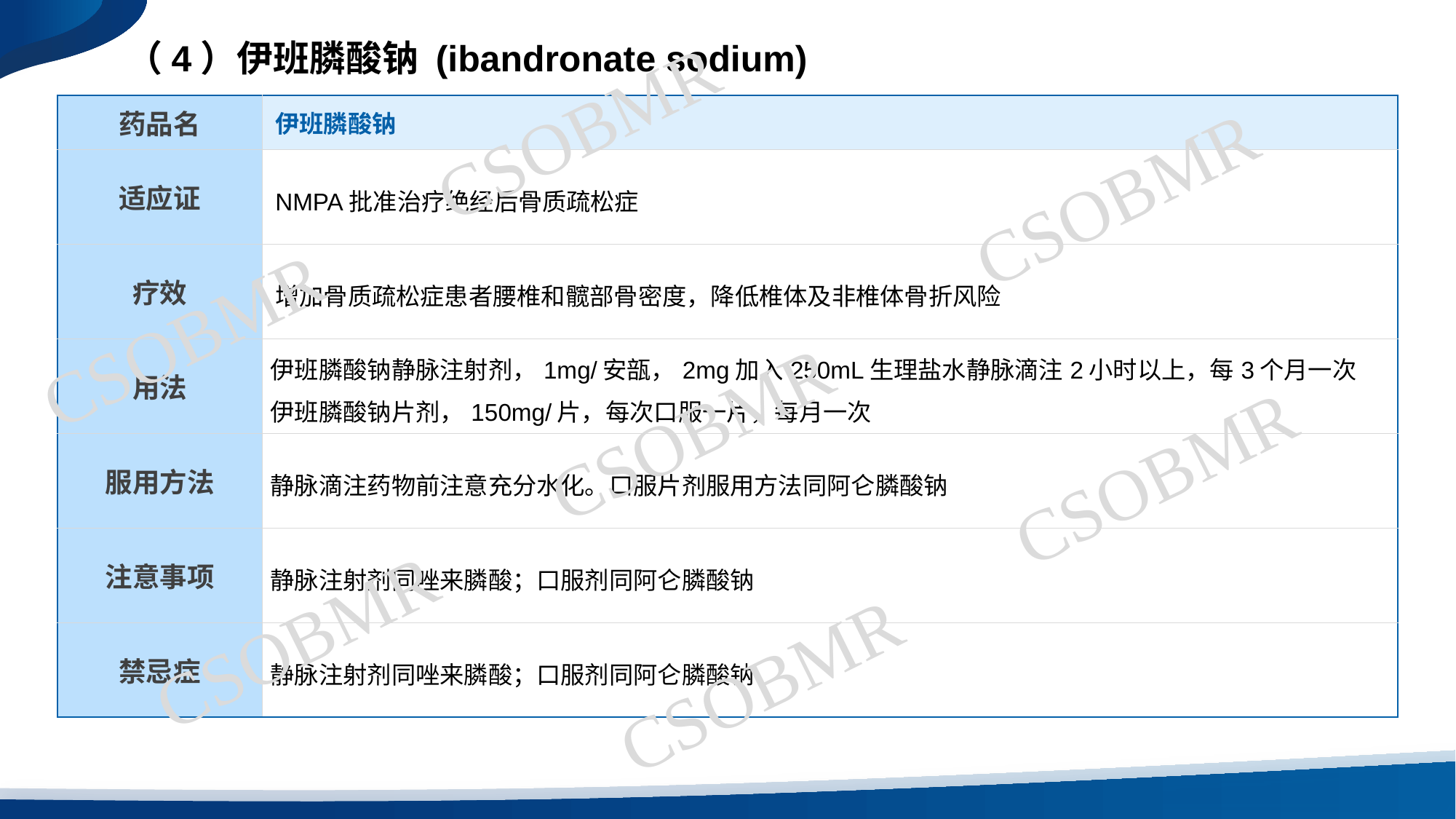

（4）伊班膦酸钠 (ibandronate sodium)
（4）伊班膦酸钠 (ibandronate sodium)
CSOBMR
| 药品名 | 伊班膦酸钠 |
| --- | --- |
| 适应证 | NMPA批准治疗绝经后骨质疏松症 |
| 疗效 | 增加骨质疏松症患者腰椎和髋部骨密度，降低椎体及非椎体骨折风险 |
| 用法 | 伊班膦酸钠静脉注射剂，1mg/安瓿，2mg加入250mL生理盐水静脉滴注2小时以上，每3个月一次 伊班膦酸钠片剂，150mg/片，每次口服一片，每月一次 |
| 服用方法 | 静脉滴注药物前注意充分水化。口服片剂服用方法同阿仑膦酸钠 |
| 注意事项 | 静脉注射剂同唑来膦酸；口服剂同阿仑膦酸钠 |
| 禁忌症 | 静脉注射剂同唑来膦酸；口服剂同阿仑膦酸钠 |
CSOBMR
CSOBMR
CSOBMR
CSOBMR
CSOBMR
CSOBMR